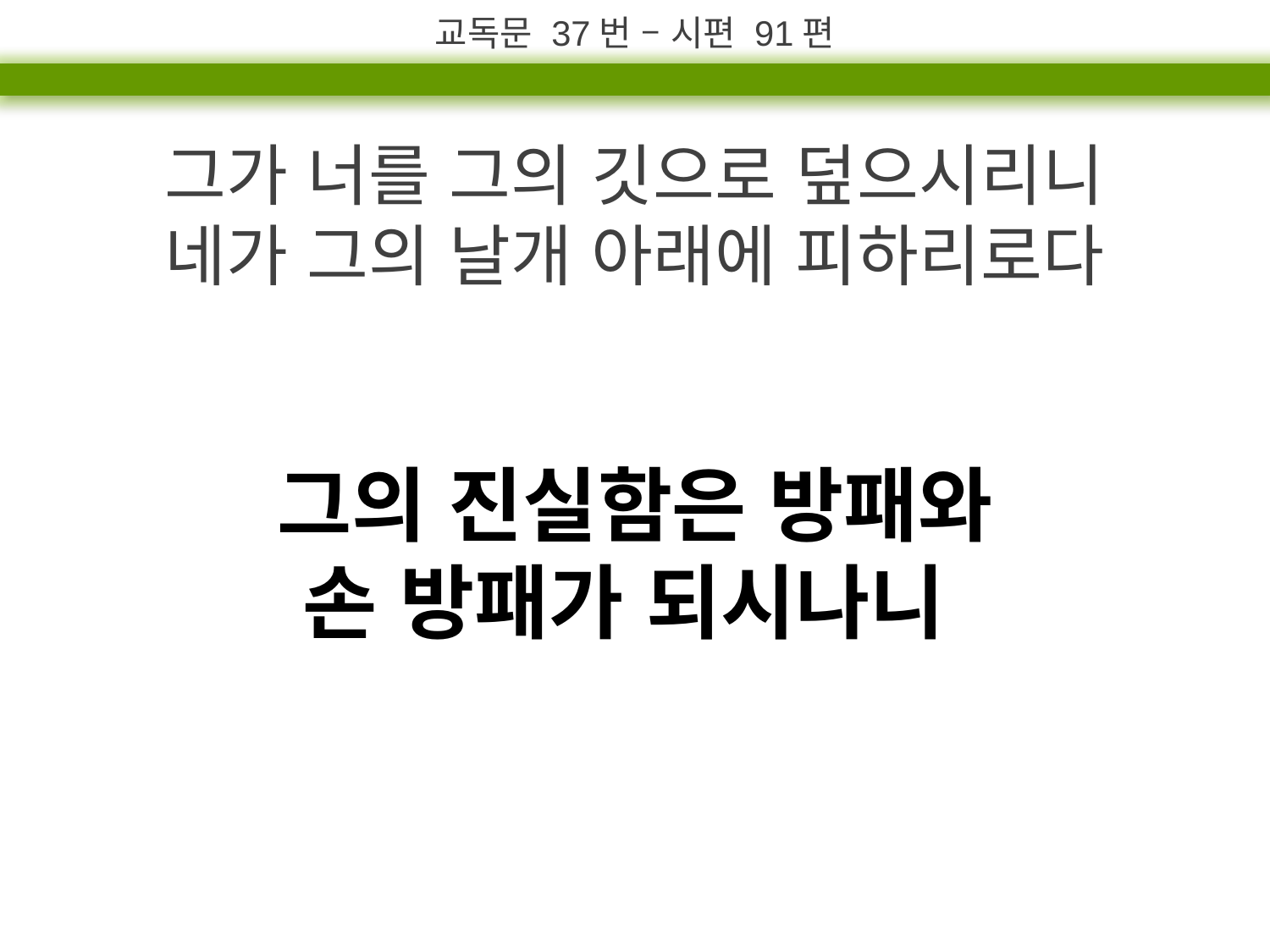

교독문 37번 – 시편 91편

그가 너를 그의 깃으로 덮으시리니
네가 그의 날개 아래에 피하리로다
그의 진실함은 방패와
손 방패가 되시나니